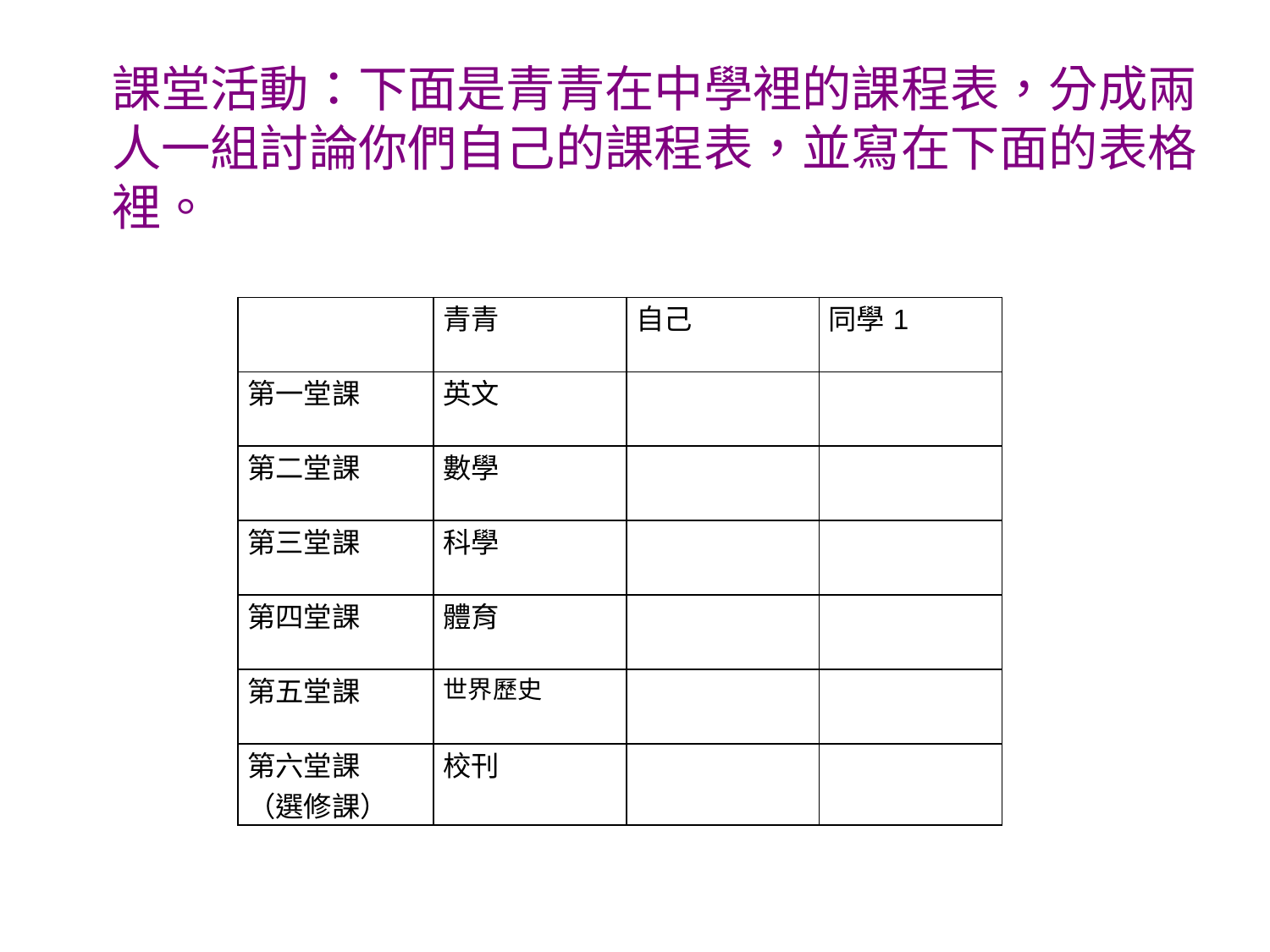

課堂活動：下面是青青在中學裡的課程表，分成兩人一組討論你們自己的課程表，並寫在下面的表格裡。

|  | 青青 | 自己 | 同學1 |
| --- | --- | --- | --- |
| 第一堂課 | 英文 |  |  |
| 第二堂課 | 數學 |  |  |
| 第三堂課 | 科學 |  |  |
| 第四堂課 | 體育 |  |  |
| 第五堂課 | 世界歷史 |  |  |
| 第六堂課 （選修課） | 校刊 |  |  |